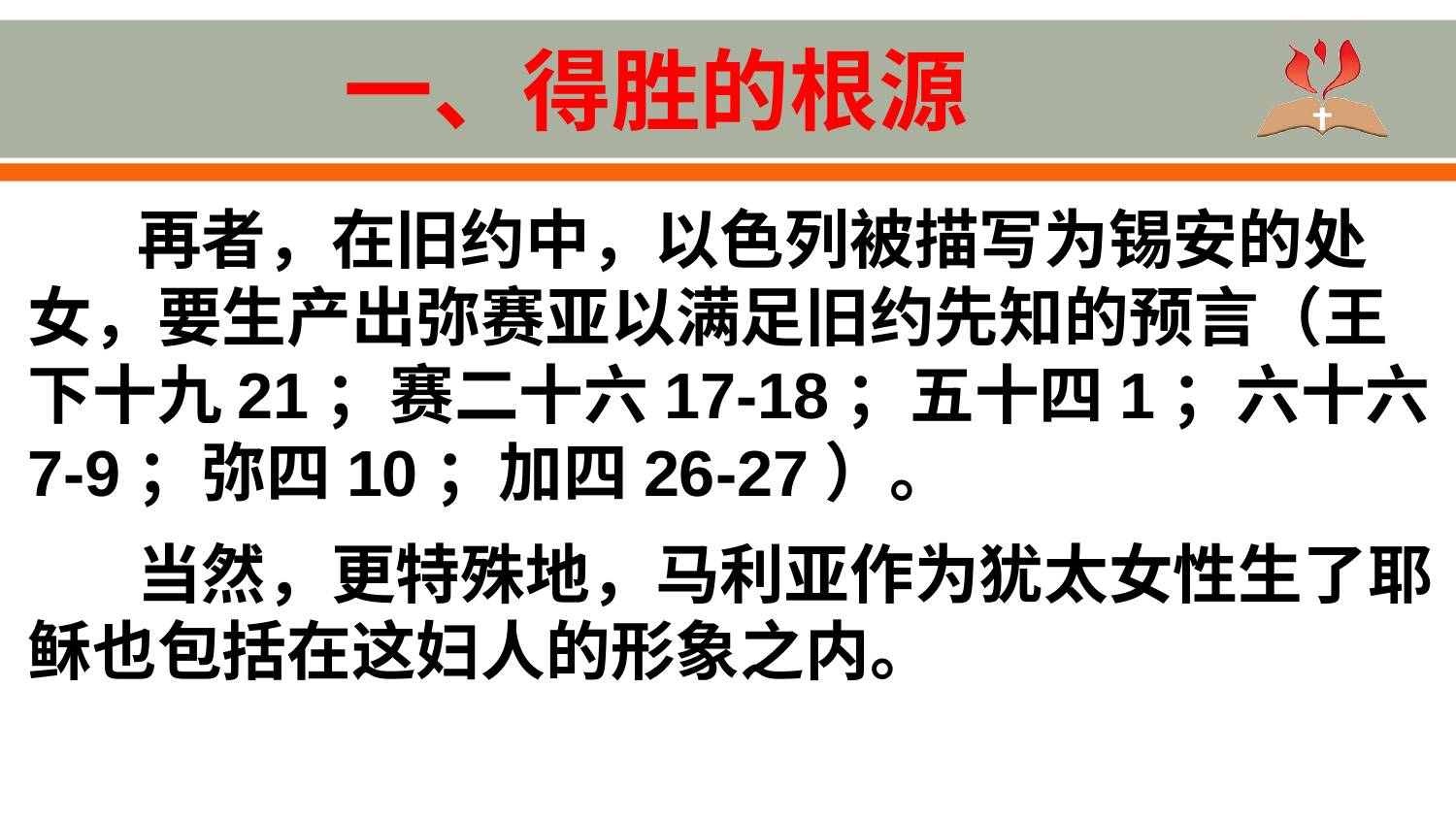

# 一、得胜的根源
再者，在旧约中，以色列被描写为锡安的处女，要生产出弥赛亚以满足旧约先知的预言（王下十九21；赛二十六17-18；五十四1；六十六7-9；弥四10；加四26-27）。
当然，更特殊地，马利亚作为犹太女性生了耶稣也包括在这妇人的形象之内。

12